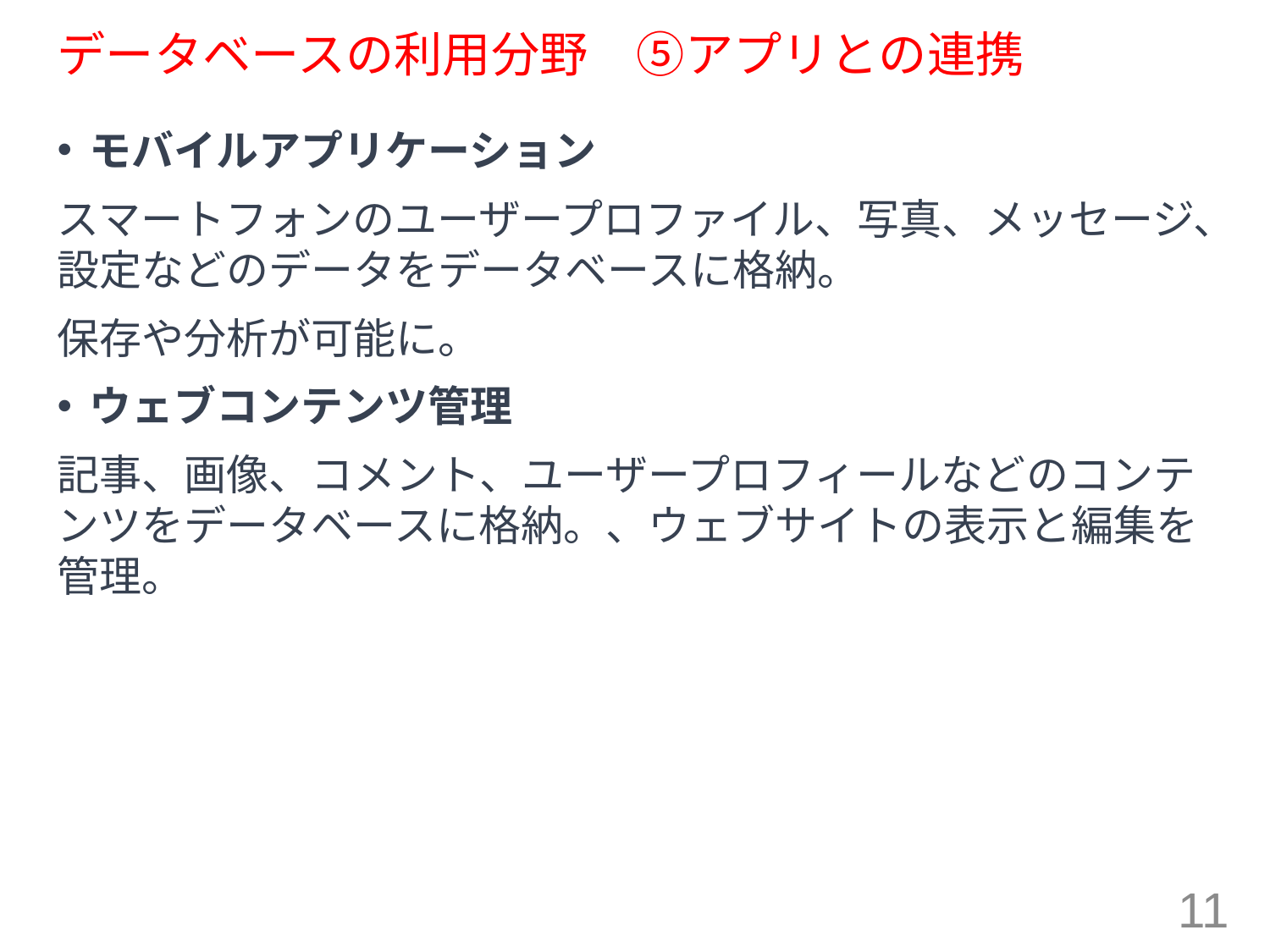

# データベースの利用分野　⑤アプリとの連携
モバイルアプリケーション
スマートフォンのユーザープロファイル、写真、メッセージ、設定などのデータをデータベースに格納。
保存や分析が可能に。
ウェブコンテンツ管理
記事、画像、コメント、ユーザープロフィールなどのコンテンツをデータベースに格納。、ウェブサイトの表示と編集を管理。

11